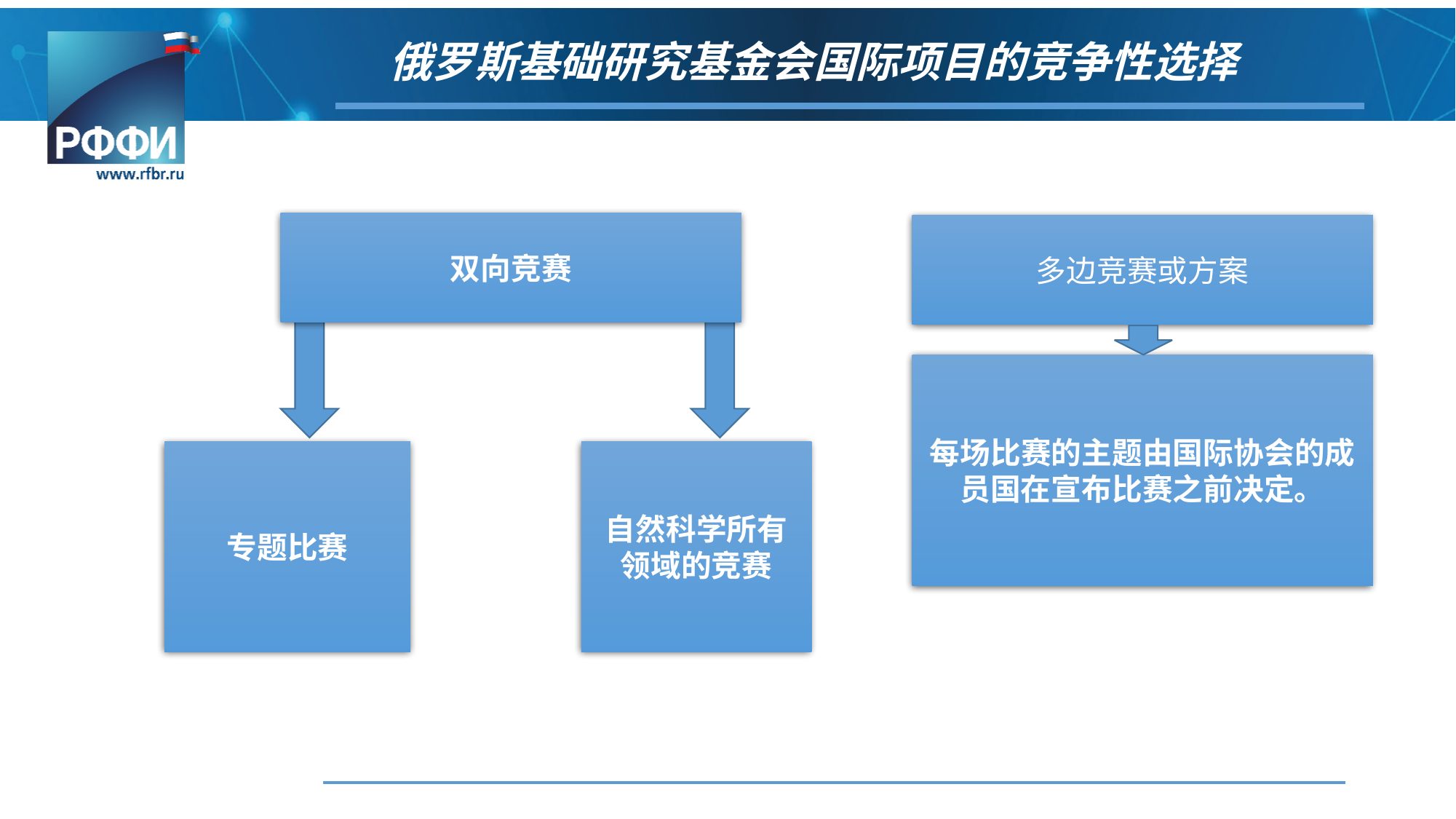

# 俄罗斯基础研究基金会国际项目的竞争性选择

.
双向竞赛
多边竞赛或方案

每场比赛的主题由国际协会的成员国在宣布比赛之前决定。
专题比赛
自然科学所有领域的竞赛